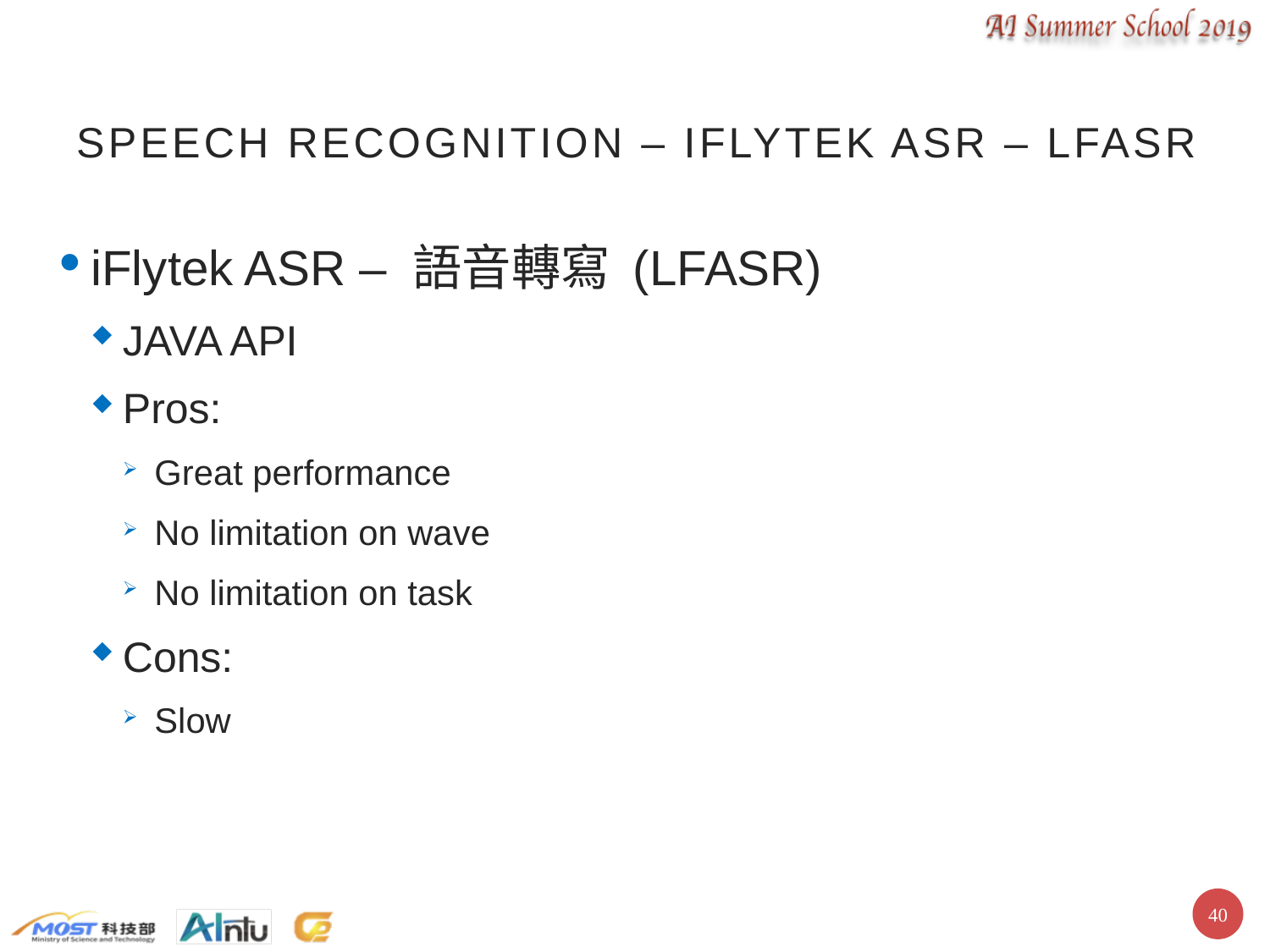

# Speech Recognition – iFlytek ASR – LFASR
iFlytek ASR – 語音轉寫 (LFASR)
JAVA API
Pros:
Great performance
No limitation on wave
No limitation on task
Cons:
Slow
40